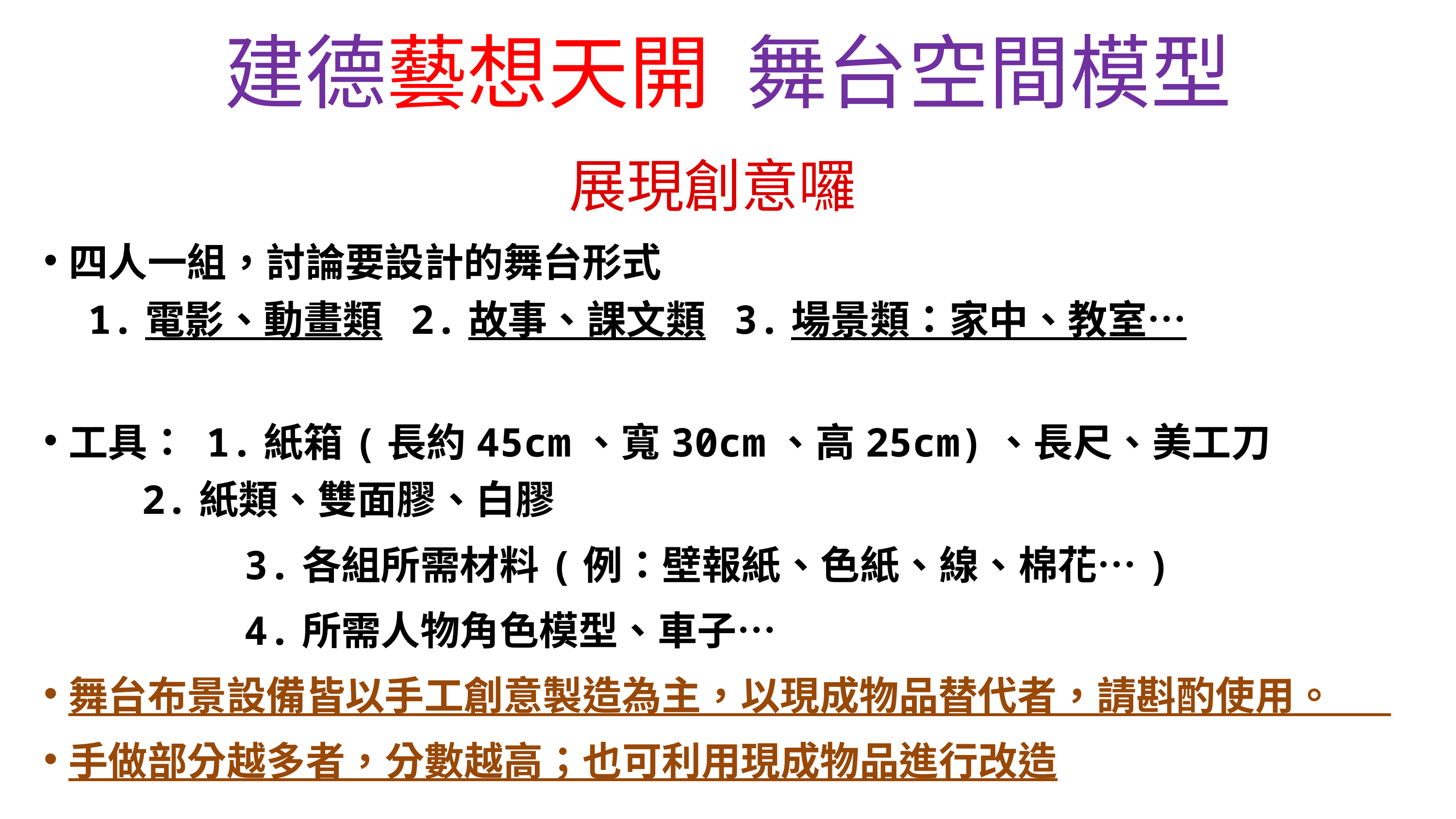

建德藝想天開  舞台空間模型
# 展現創意囉
四人一組，討論要設計的舞台形式
 1.電影、動畫類  2.故事、課文類  3.場景類：家中、教室…
工具： 1.紙箱(長約45cm、寬30cm、高25cm)、長尺、美工刀
       2.紙類、雙面膠、白膠
         3.各組所需材料(例：壁報紙、色紙、線、棉花…)
         4.所需人物角色模型、車子…
舞台布景設備皆以手工創意製造為主，以現成物品替代者，請斟酌使用。
手做部分越多者，分數越高；也可利用現成物品進行改造